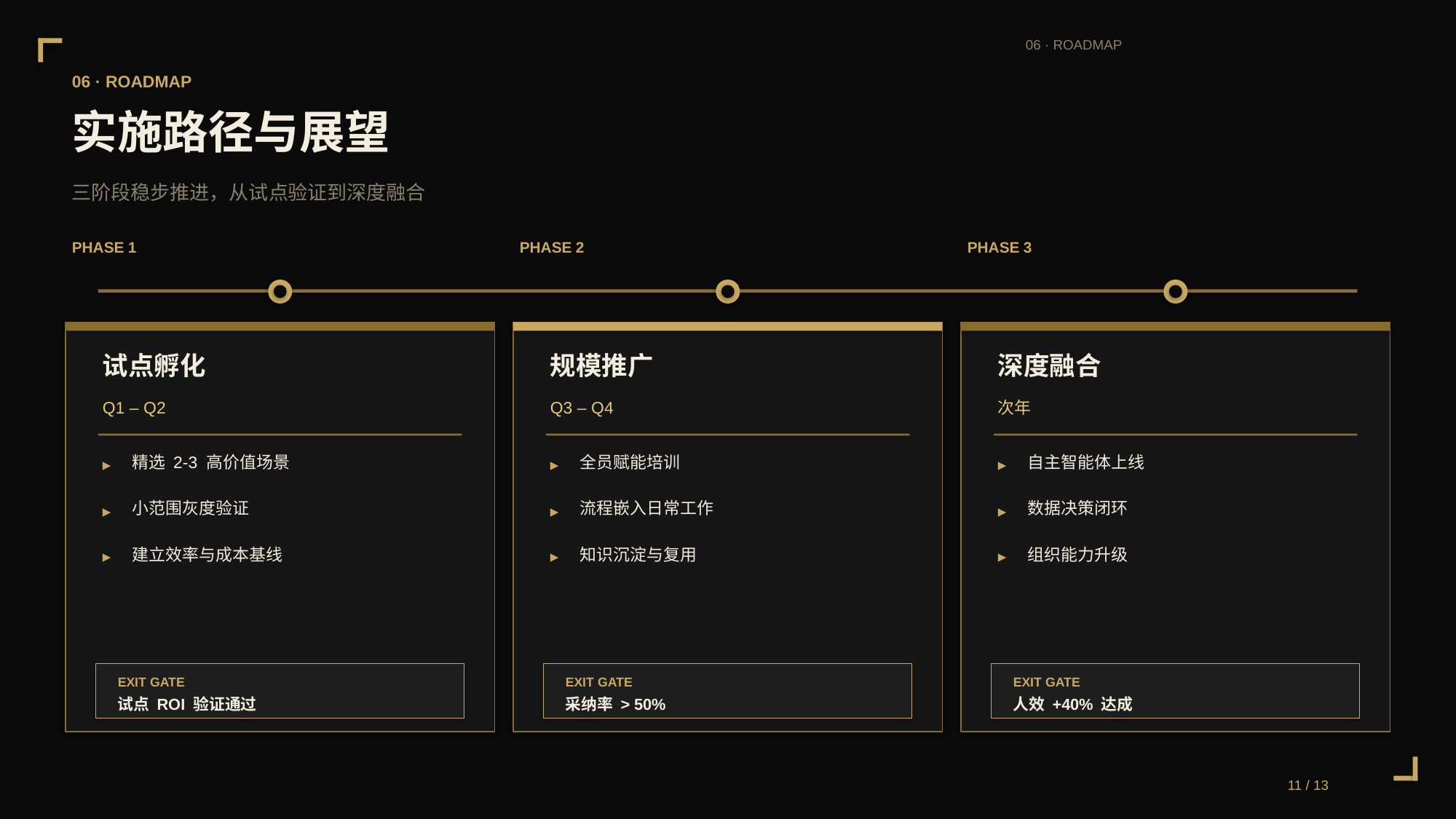

06 · ROADMAP

06 · ROADMAP
实施路径与展望
三阶段稳步推进，从试点验证到深度融合
PHASE 1
PHASE 2
PHASE 3

试点孵化
规模推广
深度融合
Q1 – Q2
Q3 – Q4
次年

精选 2-3 高价值场景
全员赋能培训
自主智能体上线
▸
▸
▸
小范围灰度验证
流程嵌入日常工作
数据决策闭环
▸
▸
▸
建立效率与成本基线
知识沉淀与复用
组织能力升级
▸
▸
▸

EXIT GATE
EXIT GATE
EXIT GATE
试点 ROI 验证通过
采纳率 > 50%
人效 +40% 达成

11 / 13